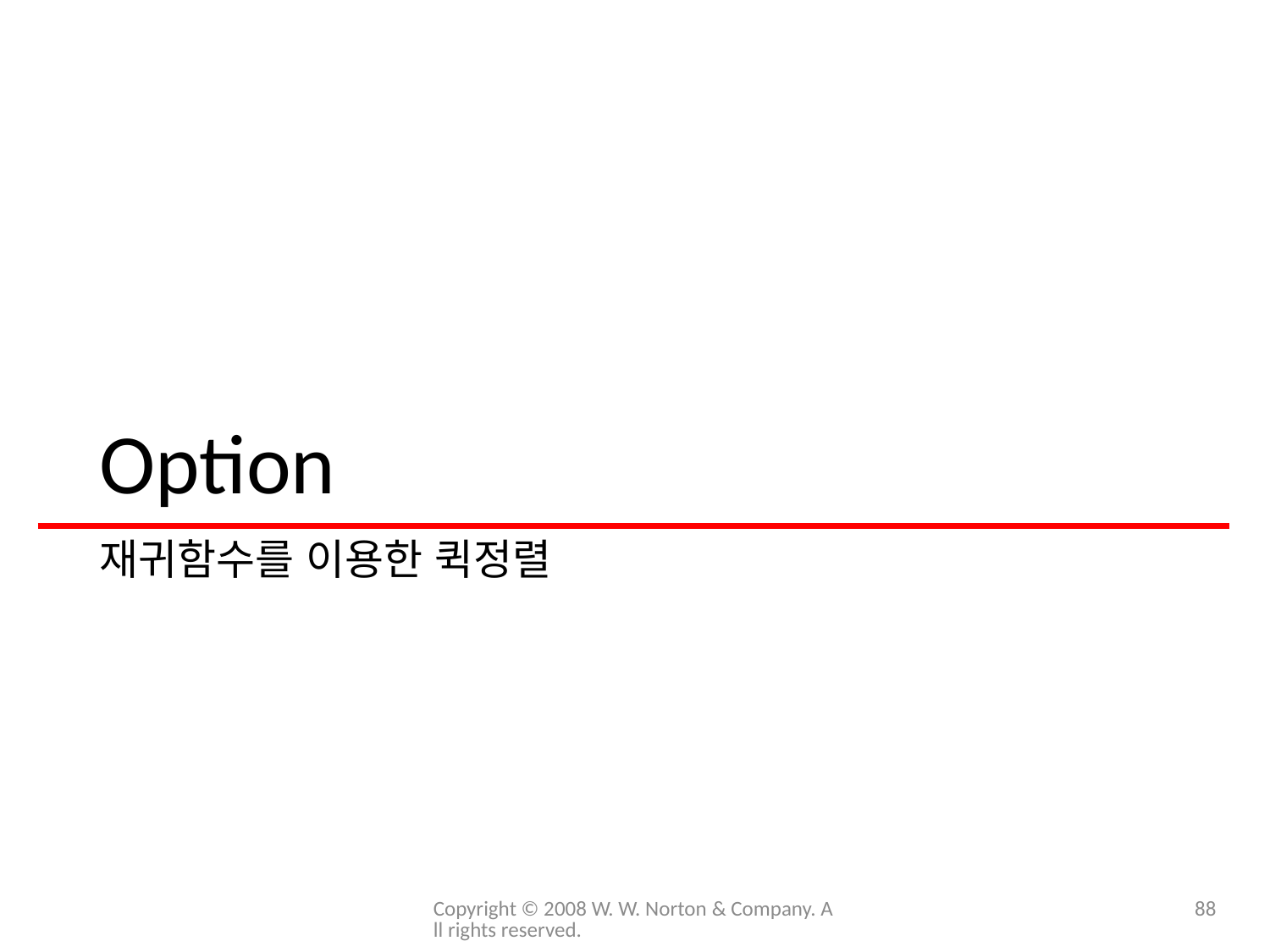

# Option
재귀함수를 이용한 퀵정렬
Copyright © 2008 W. W. Norton & Company. All rights reserved.
88